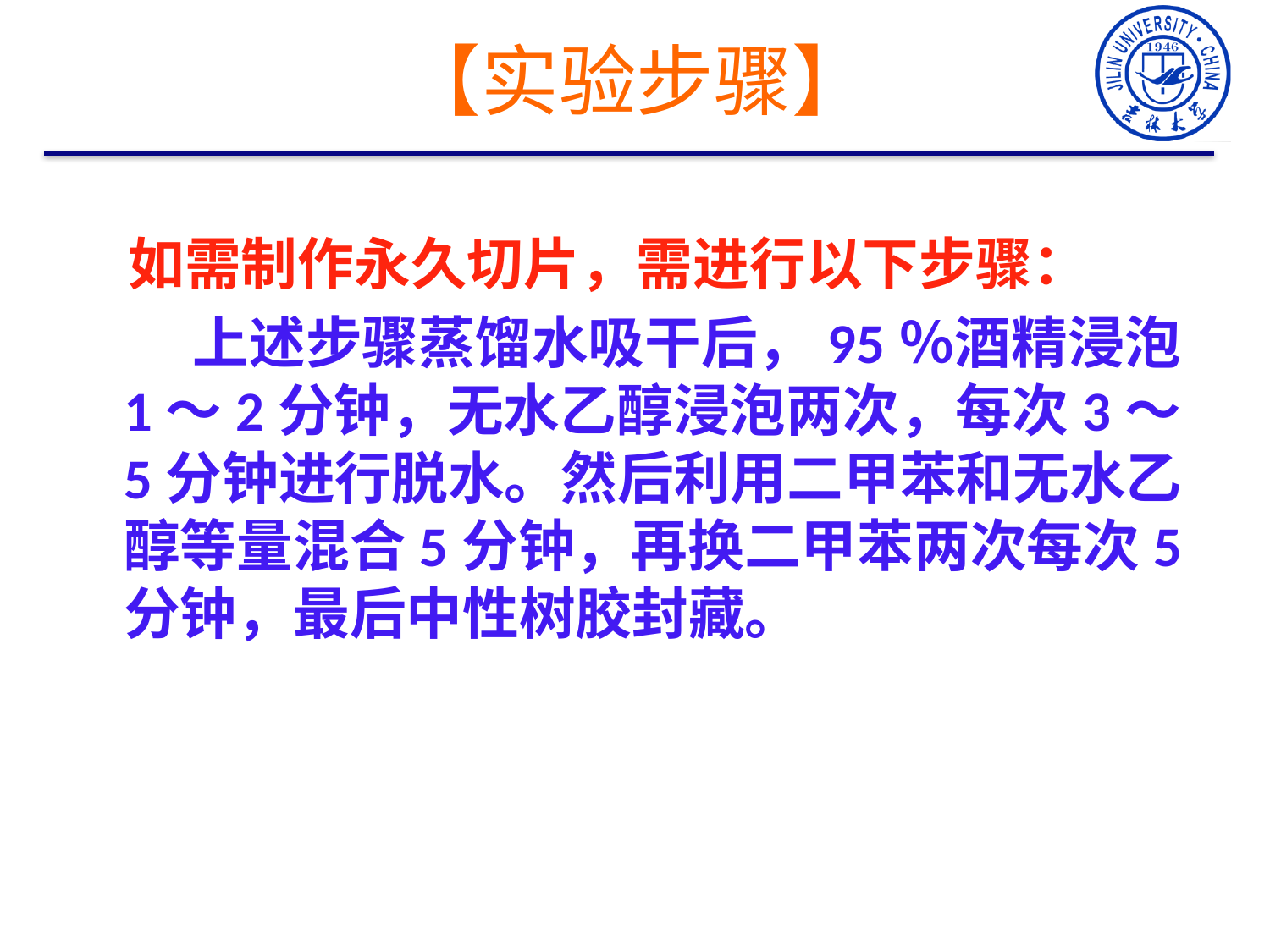

【实验步骤】
   如需制作永久切片，需进行以下步骤：
        上述步骤蒸馏水吸干后，95％酒精浸泡1～2分钟，无水乙醇浸泡两次，每次3～5分钟进行脱水。然后利用二甲苯和无水乙醇等量混合5分钟，再换二甲苯两次每次5分钟，最后中性树胶封藏。